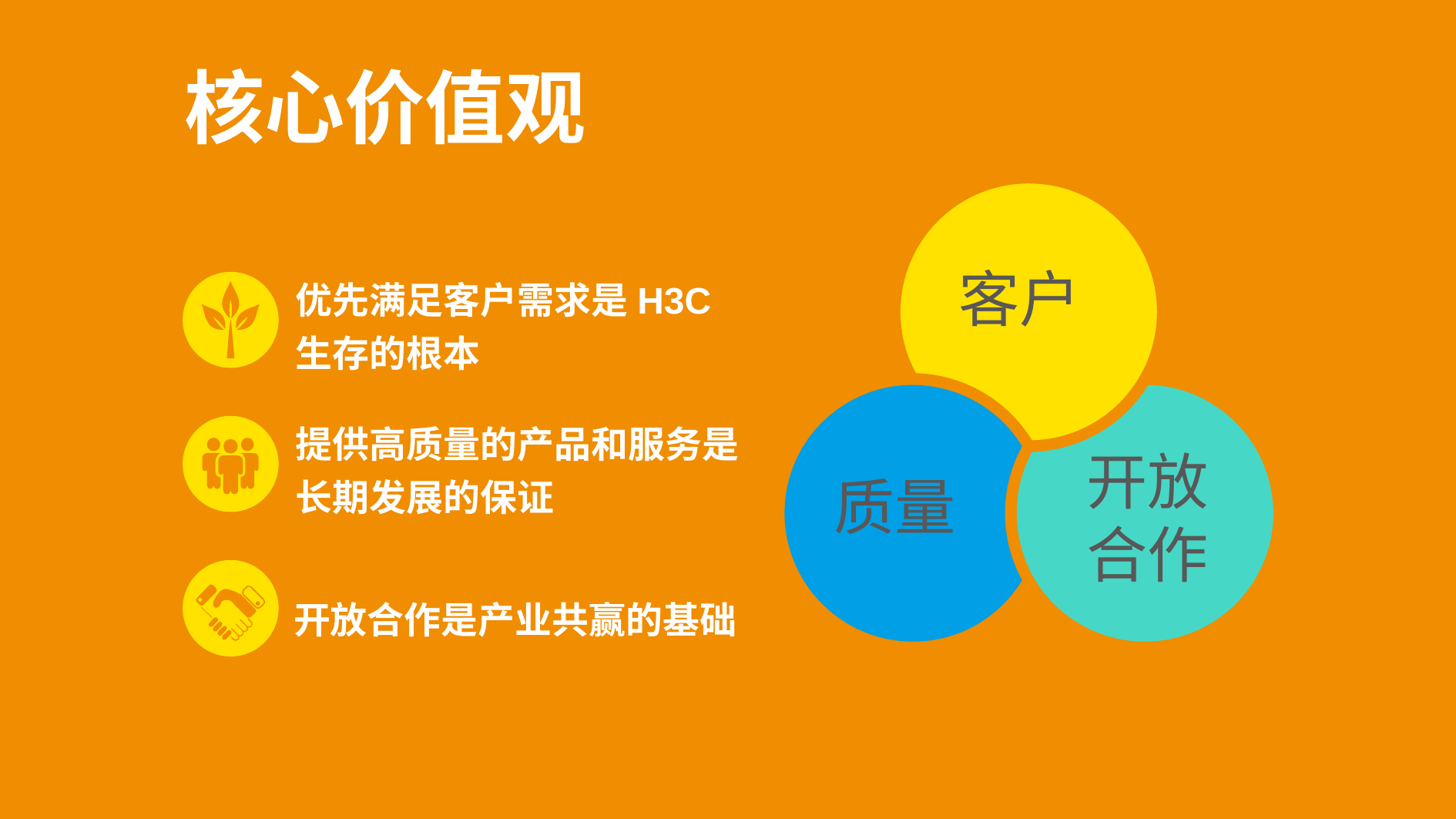

核心价值观

客户

开放
合作
质量

优先满足客户需求是H3C生存的根本

提供高质量的产品和服务是长期发展的保证

开放合作是产业共赢的基础